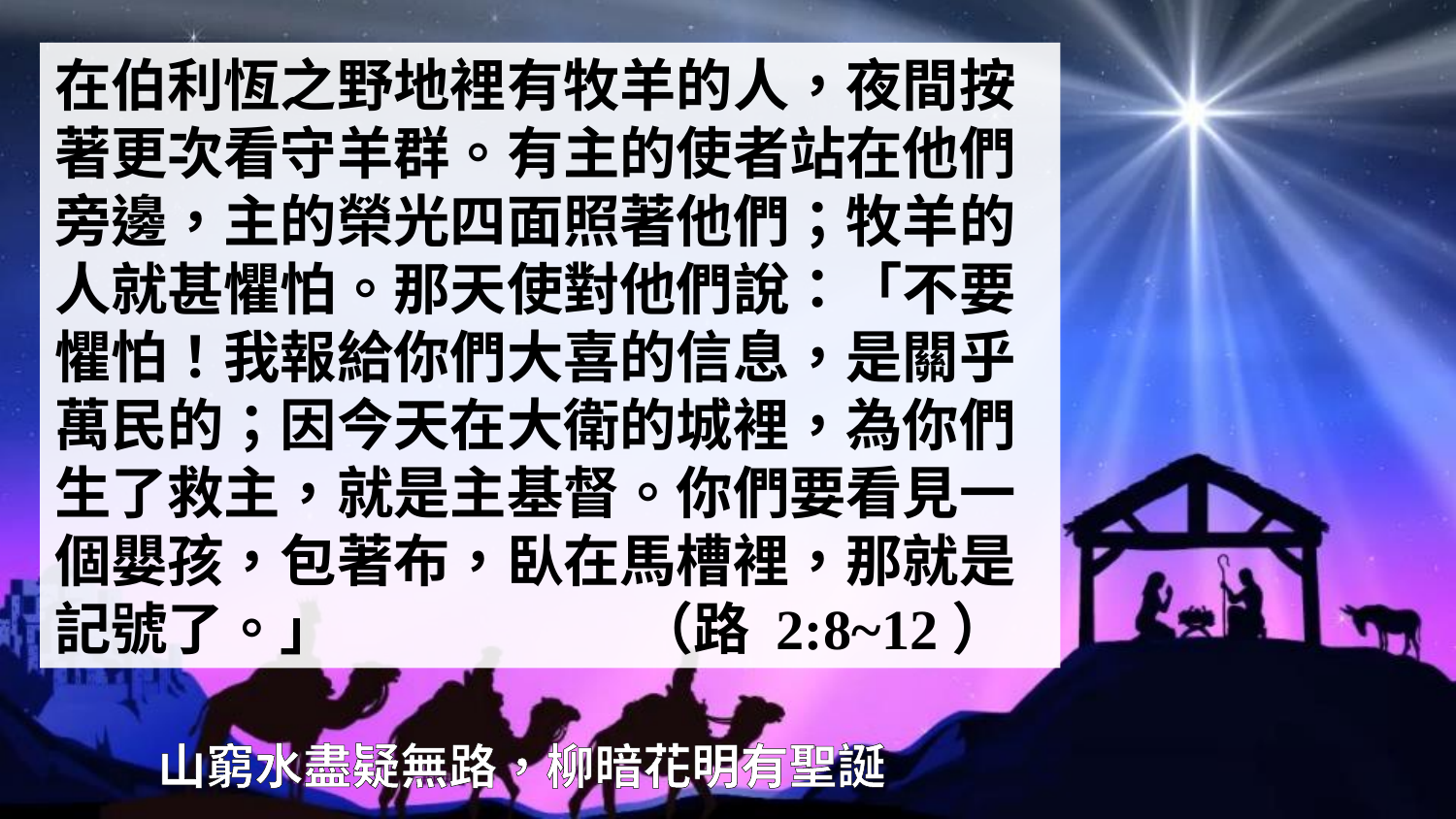

在伯利恆之野地裡有牧羊的人，夜間按著更次看守羊群。有主的使者站在他們旁邊，主的榮光四面照著他們；牧羊的人就甚懼怕。那天使對他們說：「不要懼怕！我報給你們大喜的信息，是關乎萬民的；因今天在大衛的城裡，為你們生了救主，就是主基督。你們要看見一個嬰孩，包著布，臥在馬槽裡，那就是記號了。」 		（路 2:8~12）
山窮水盡疑無路，柳暗花明有聖誕